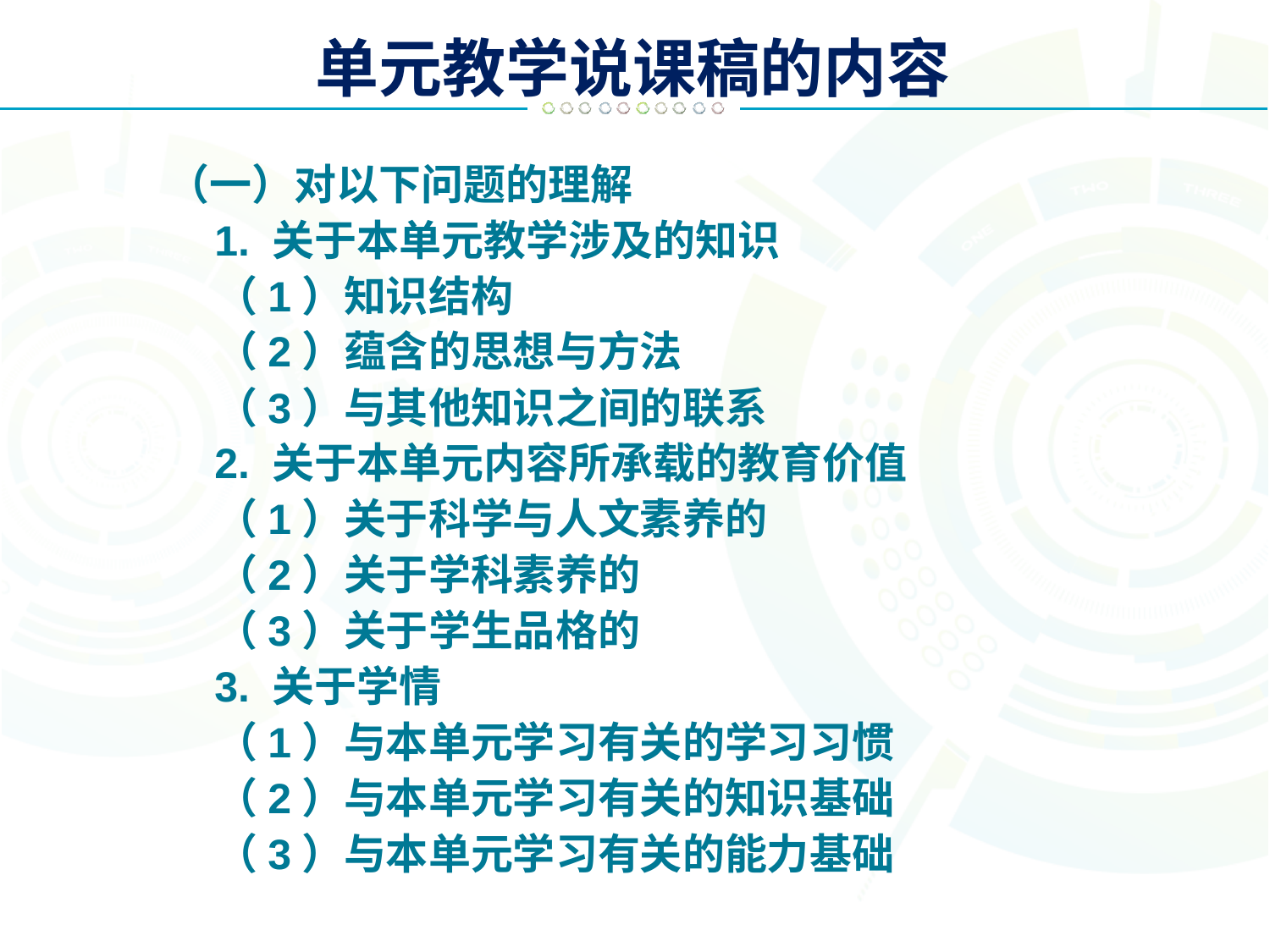

# 单元教学说课稿的内容
（一）对以下问题的理解
    1. 关于本单元教学涉及的知识
    （1）知识结构
    （2）蕴含的思想与方法
    （3）与其他知识之间的联系
    2. 关于本单元内容所承载的教育价值
    （1）关于科学与人文素养的
    （2）关于学科素养的
    （3）关于学生品格的
    3. 关于学情
    （1）与本单元学习有关的学习习惯
    （2）与本单元学习有关的知识基础
    （3）与本单元学习有关的能力基础